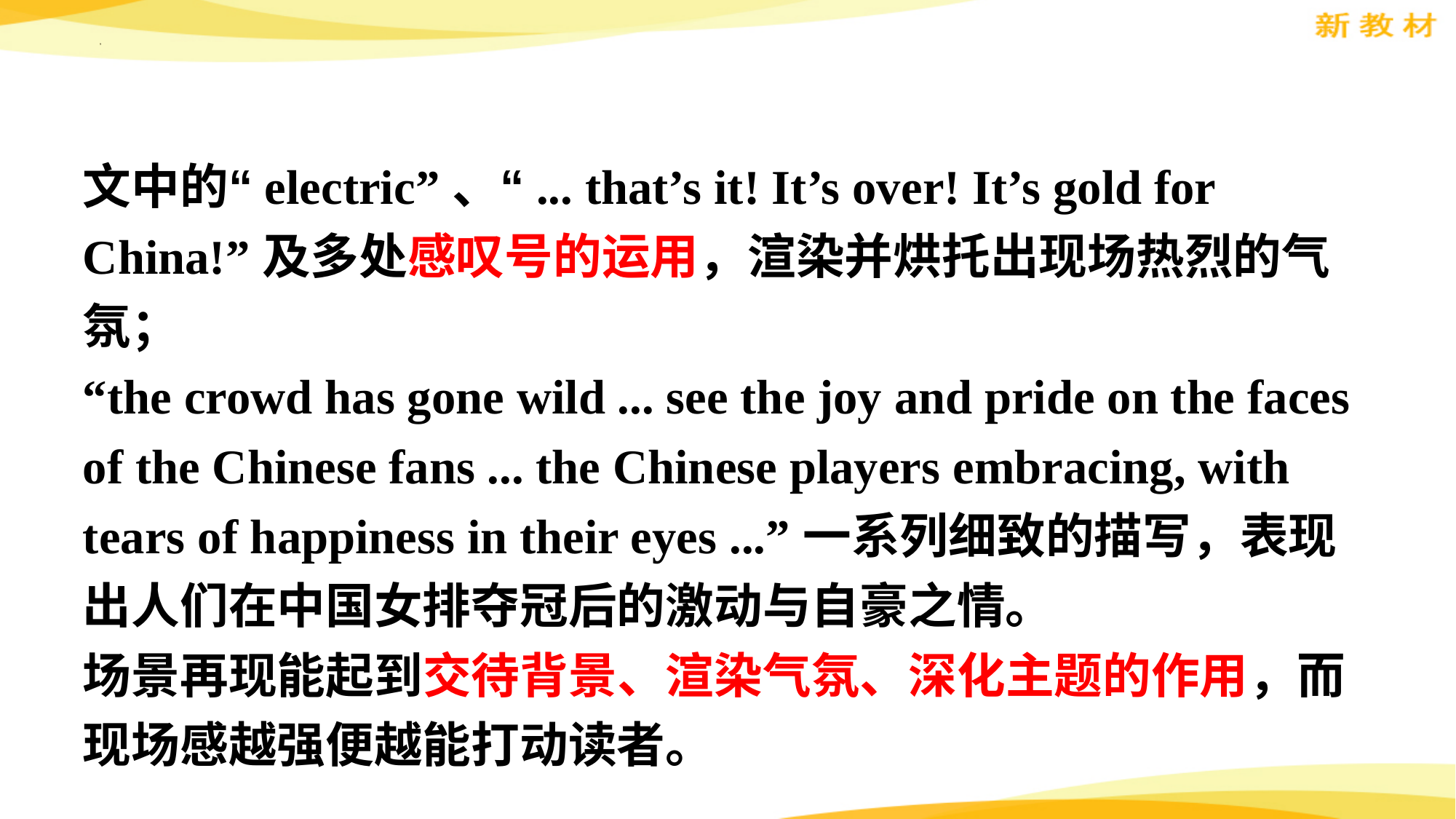

文中的“electric”、“... that’s it! It’s over! It’s gold for China!”及多处感叹号的运用，渲染并烘托出现场热烈的气氛；
“the crowd has gone wild ... see the joy and pride on the faces of the Chinese fans ... the Chinese players embracing, with tears of happiness in their eyes ...”一系列细致的描写，表现出人们在中国女排夺冠后的激动与自豪之情。
场景再现能起到交待背景、渲染气氛、深化主题的作用，而现场感越强便越能打动读者。